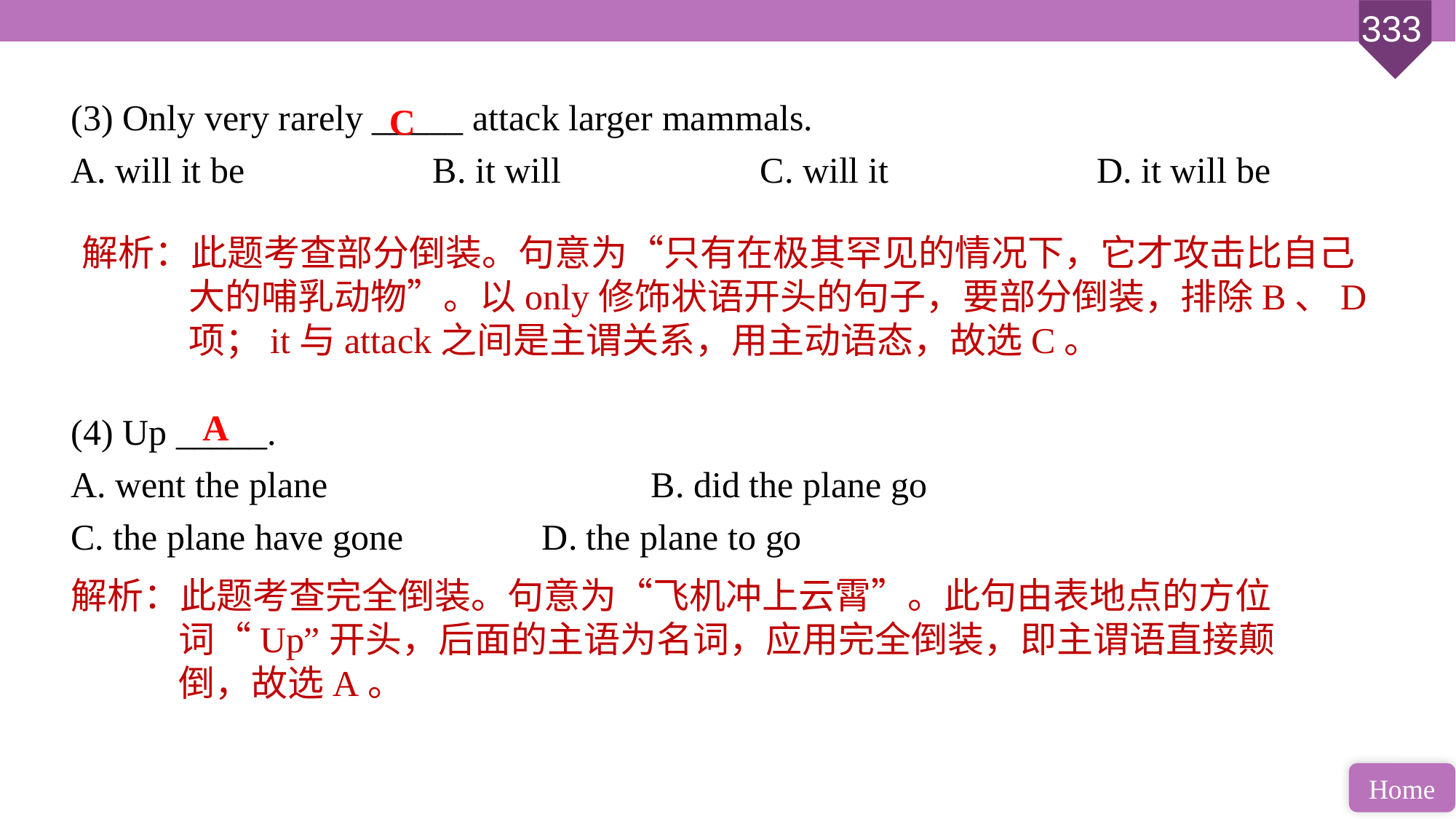

(3) Only very rarely _____ attack larger mammals.
A. will it be 		B. it will 		C. will it		 D. it will be

(4) Up _____.
A. went the plane 			B. did the plane go
C. the plane have gone 		D. the plane to go
C
解析：此题考查部分倒装。句意为“只有在极其罕见的情况下，它才攻击比自己大的哺乳动物”。以only修饰状语开头的句子，要部分倒装，排除B、D项；it与attack之间是主谓关系，用主动语态，故选C。
A
解析：此题考查完全倒装。句意为“飞机冲上云霄”。此句由表地点的方位词“Up”开头，后面的主语为名词，应用完全倒装，即主谓语直接颠倒，故选A。